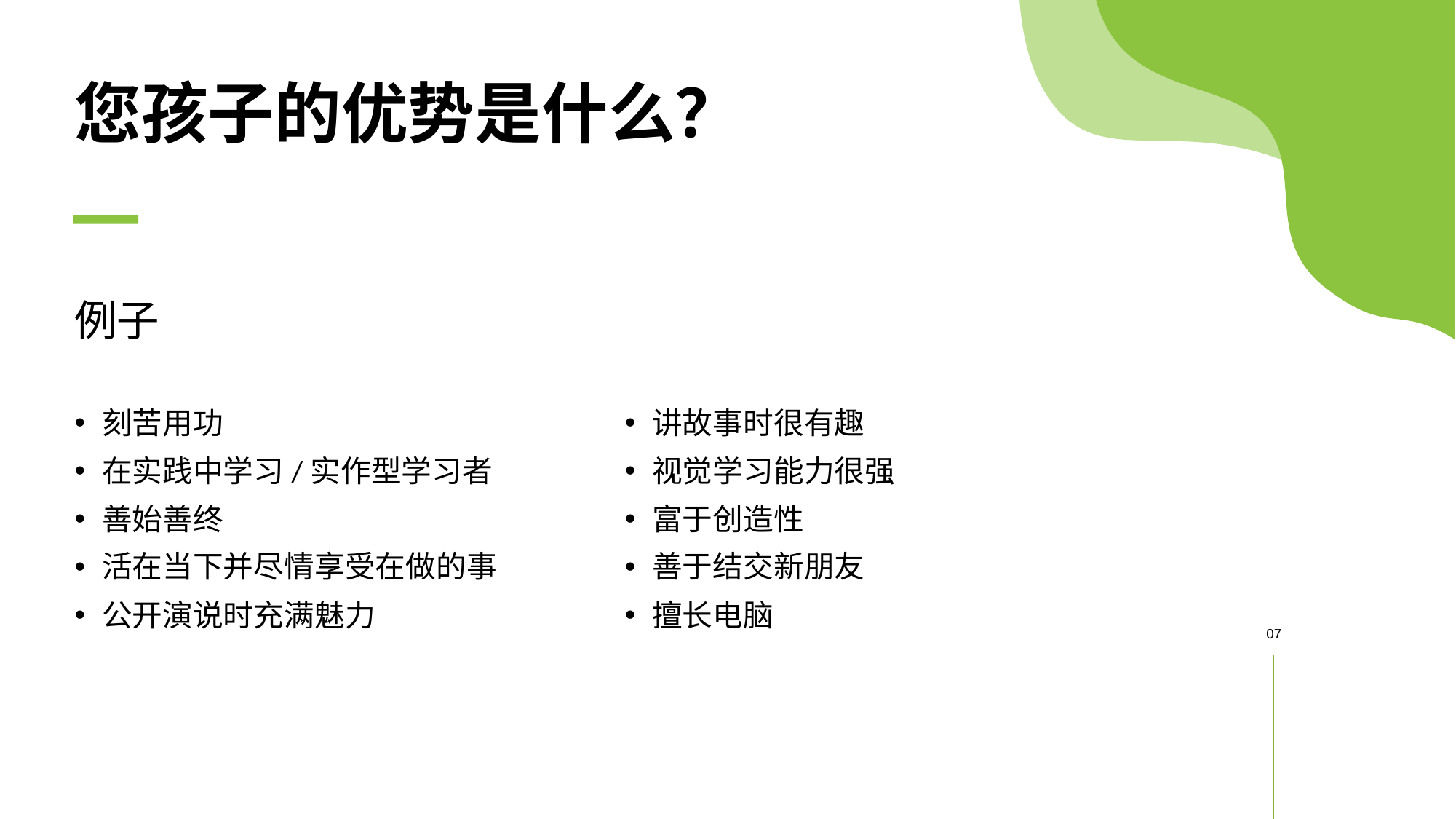

# 您孩子的优势是什么？

例子

刻苦用功
在实践中学习/实作型学习者
善始善终
活在当下并尽情享受在做的事
公开演说时充满魅力
讲故事时很有趣
视觉学习能力很强
富于创造性
善于结交新朋友
擅长电脑

07